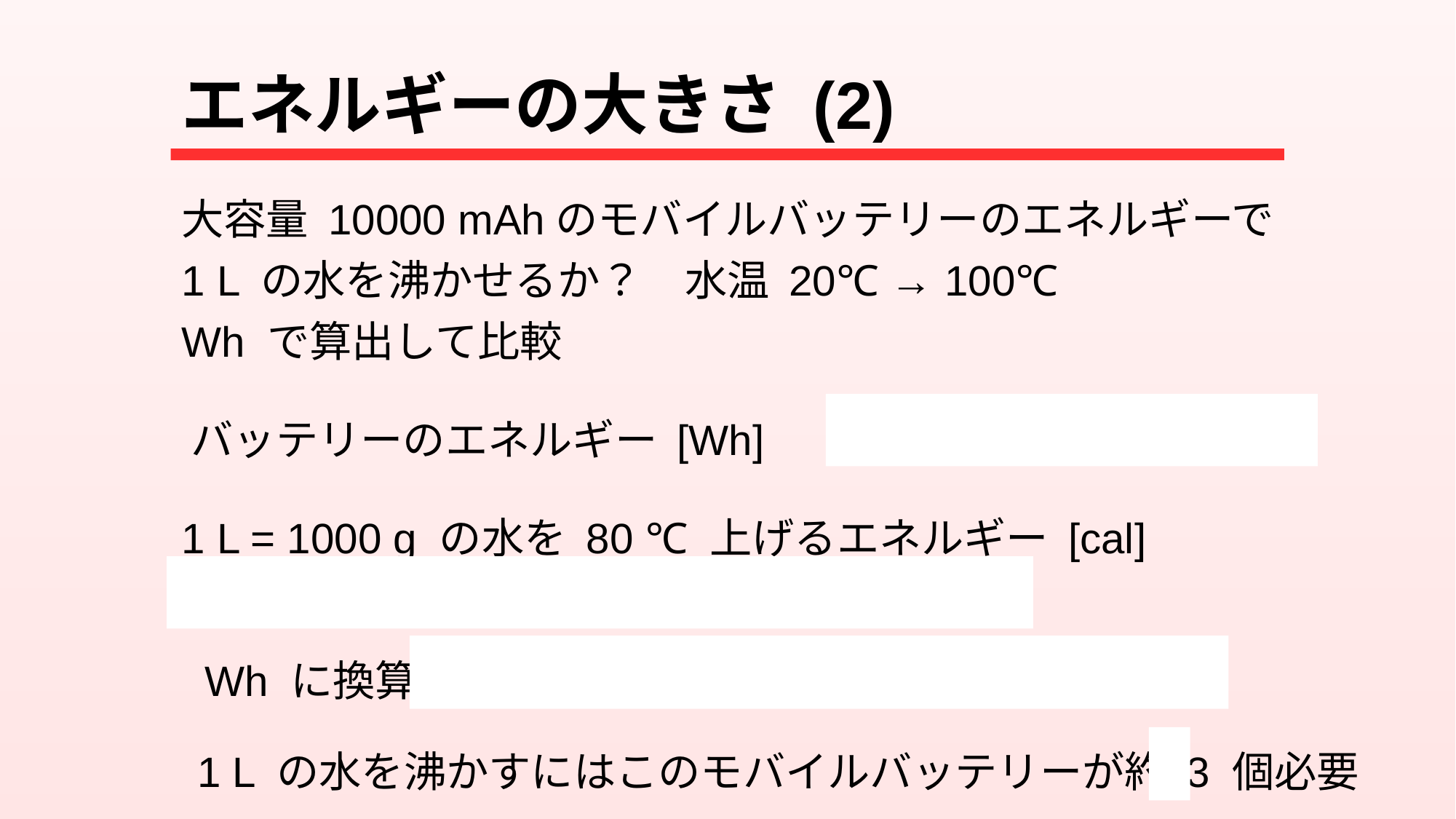

# エネルギーの大きさ (2)
大容量 10000 mAhのモバイルバッテリーのエネルギーで 1 L の水を沸かせるか？　水温 20℃ → 100℃
Wh で算出して比較

バッテリーのエネルギー [Wh]　　3.7 V × 10 Ah = 37 Wh
1 L = 1000 g の水を 80 ℃ 上げるエネルギー [cal]
1000 g × 80 cal/g℃ = 80000 cal = 80 kcal

Wh に換算　80 kcal ×4.2 J/cal ÷3.6 kJ/Wh ≒93 Wh

1 L の水を沸かすにはこのモバイルバッテリーが約 3 個必要